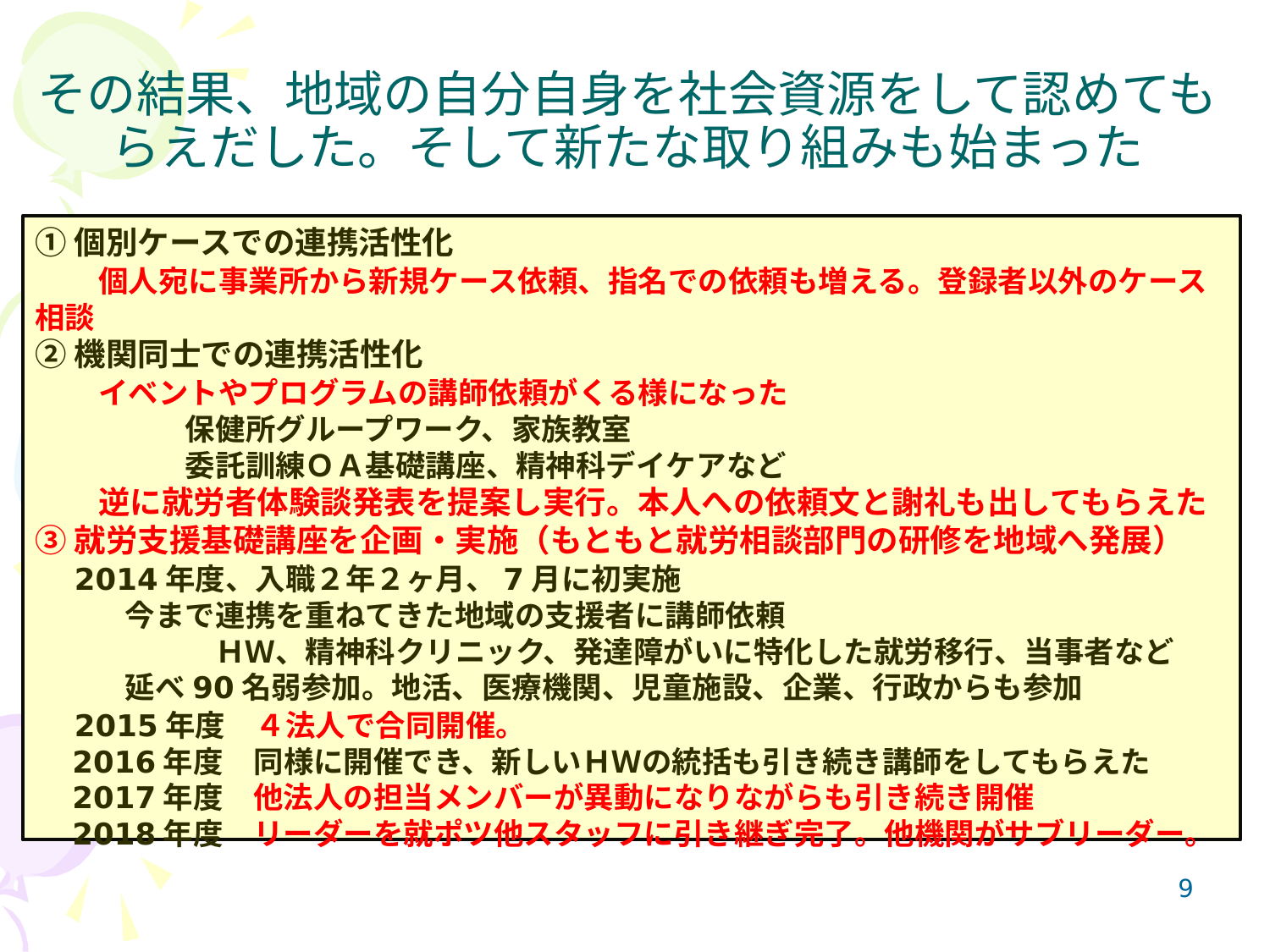

# その結果、地域の自分自身を社会資源をして認めてもらえだした。そして新たな取り組みも始まった
①個別ケースでの連携活性化
　　個人宛に事業所から新規ケース依頼、指名での依頼も増える。登録者以外のケース相談
②機関同士での連携活性化
　　イベントやプログラムの講師依頼がくる様になった
　　　　　保健所グループワーク、家族教室
　　　　　委託訓練ＯＡ基礎講座、精神科デイケアなど
　　逆に就労者体験談発表を提案し実行。本人への依頼文と謝礼も出してもらえた
③就労支援基礎講座を企画・実施（もともと就労相談部門の研修を地域へ発展）
　2014年度、入職２年２ヶ月、7月に初実施
　　　今まで連携を重ねてきた地域の支援者に講師依頼
　　　　　　ＨＷ、精神科クリニック、発達障がいに特化した就労移行、当事者など
　　　延べ90名弱参加。地活、医療機関、児童施設、企業、行政からも参加
　2015年度　４法人で合同開催。
　2016年度　同様に開催でき、新しいＨＷの統括も引き続き講師をしてもらえた
　2017年度　他法人の担当メンバーが異動になりながらも引き続き開催
　2018年度　リーダーを就ポツ他スタッフに引き継ぎ完了。他機関がサブリーダー。
9